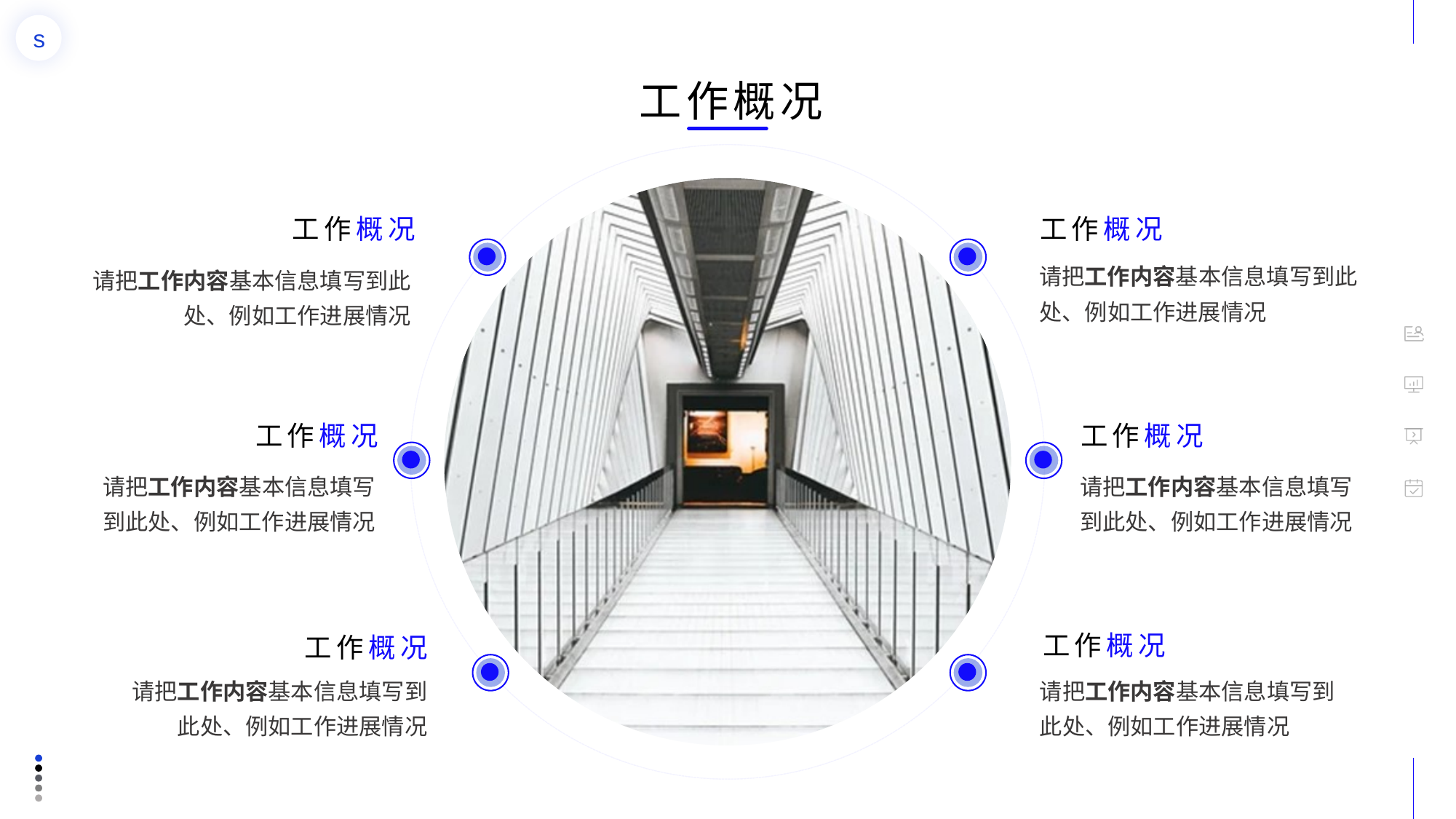

工作概况

工作概况
工作概况

请把工作内容基本信息填写到此处、例如工作进展情况
请把工作内容基本信息填写到此处、例如工作进展情况
工作概况
工作概况

请把工作内容基本信息填写到此处、例如工作进展情况
请把工作内容基本信息填写到此处、例如工作进展情况
工作概况
工作概况

请把工作内容基本信息填写到此处、例如工作进展情况
请把工作内容基本信息填写到此处、例如工作进展情况